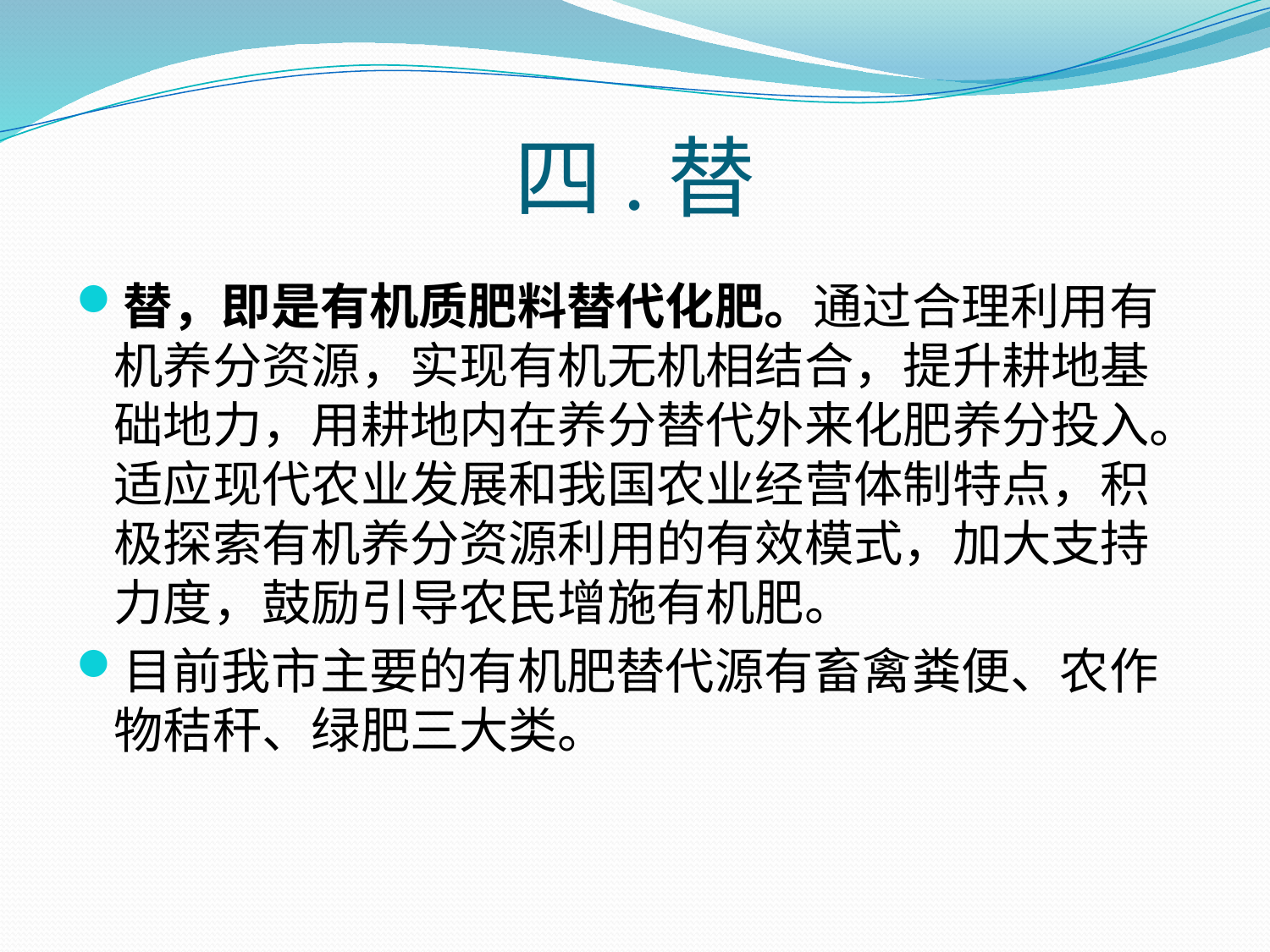

# 四.替
替，即是有机质肥料替代化肥。通过合理利用有机养分资源，实现有机无机相结合，提升耕地基础地力，用耕地内在养分替代外来化肥养分投入。适应现代农业发展和我国农业经营体制特点，积极探索有机养分资源利用的有效模式，加大支持力度，鼓励引导农民增施有机肥。
目前我市主要的有机肥替代源有畜禽粪便、农作物秸秆、绿肥三大类。